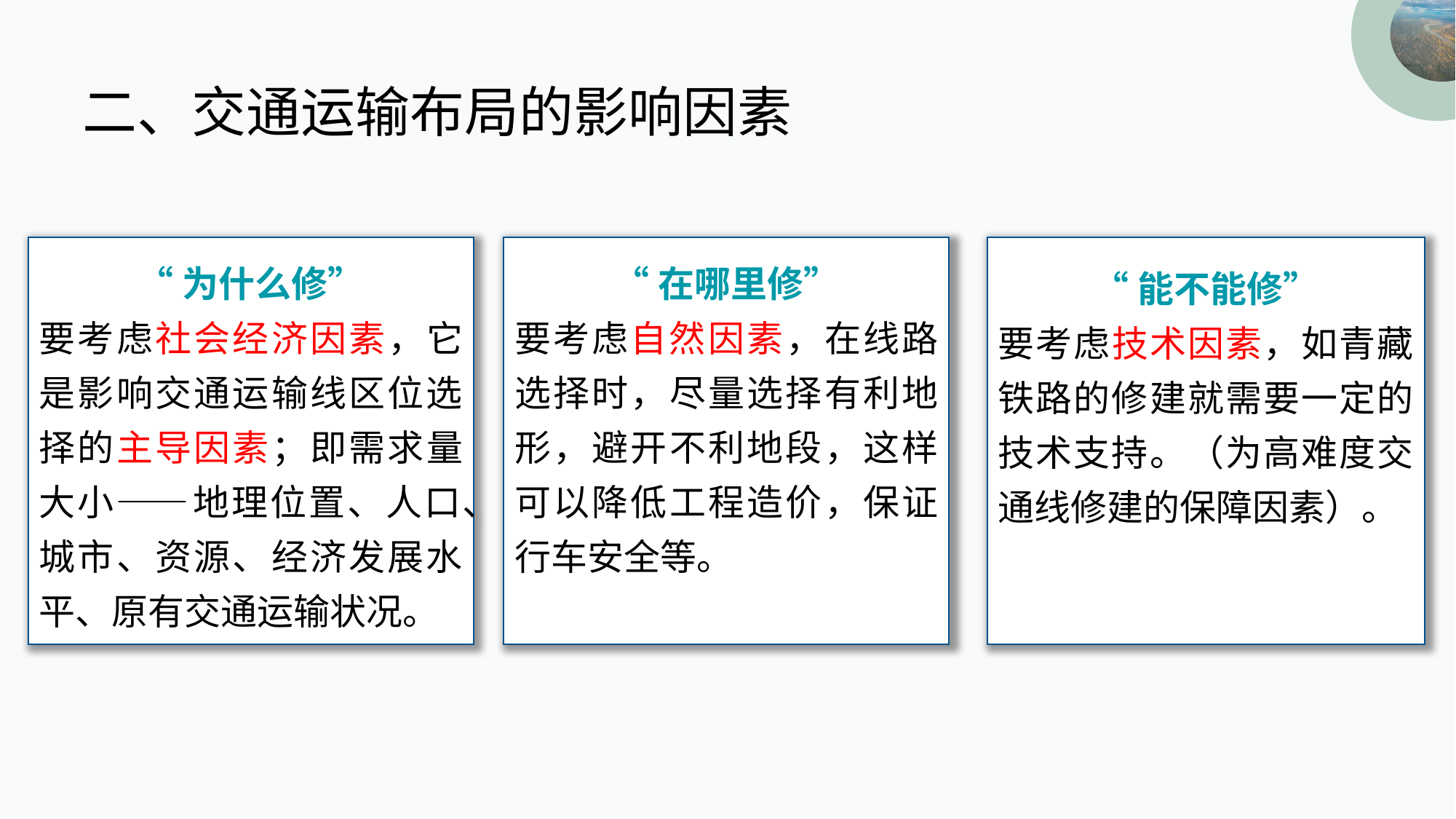

二、交通运输布局的影响因素
“为什么修”
要考虑社会经济因素，它是影响交通运输线区位选择的主导因素；即需求量大小——地理位置、人口、城市、资源、经济发展水平、原有交通运输状况。
“在哪里修”
要考虑自然因素，在线路选择时，尽量选择有利地形，避开不利地段，这样可以降低工程造价，保证行车安全等。

“能不能修”
要考虑技术因素，如青藏铁路的修建就需要一定的技术支持。（为高难度交通线修建的保障因素）。